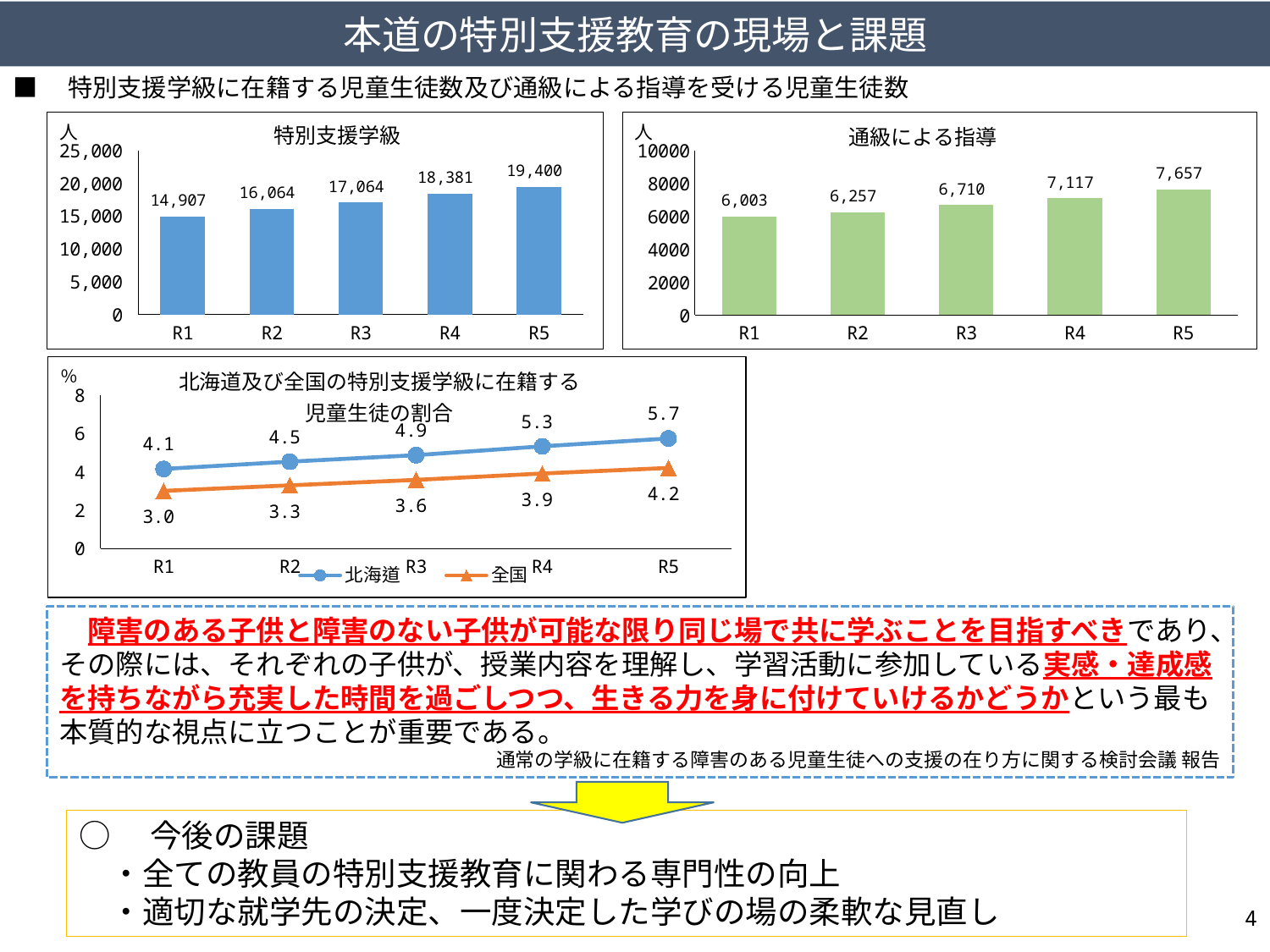

本道の特別支援教育の現場と課題
■　特別支援学級に在籍する児童生徒数及び通級による指導を受ける児童生徒数

### Chart

| Category |  |
|---|---|
| R1 | 14907.0 |
| R2 | 16064.0 |
| R3 | 17064.0 |
| R4 | 18381.0 |
| R5 | 19400.0 |

### Chart

| Category |  |
|---|---|
| R1 | 6003.0 |
| R2 | 6257.0 |
| R3 | 6710.0 |
| R4 | 7117.0 |
| R5 | 7657.0 |

### Chart: 北海道及び全国の特別支援学級に在籍する
児童生徒の割合

| Category | 北海道 | 全国 |
|---|---|---|
| R1 | 4.143863481837333 | 3.004307077706477 |
| R2 | 4.524303350970017 | 3.2923073166115686 |
| R3 | 4.864778410243082 | 3.574480553310334 |
| R4 | 5.32586271431846 | 3.908316949759686 |
| R5 | 5.733277693430052 | 4.2 |
　障害のある子供と障害のない子供が可能な限り同じ場で共に学ぶことを目指すべきであり、その際には、それぞれの子供が、授業内容を理解し、学習活動に参加している実感・達成感を持ちながら充実した時間を過ごしつつ、生きる力を身に付けていけるかどうかという最も本質的な視点に立つことが重要である。
通常の学級に在籍する障害のある児童生徒への支援の在り方に関する検討会議 報告

○　今後の課題
　・全ての教員の特別支援教育に関わる専門性の向上
　・適切な就学先の決定、一度決定した学びの場の柔軟な見直し
4